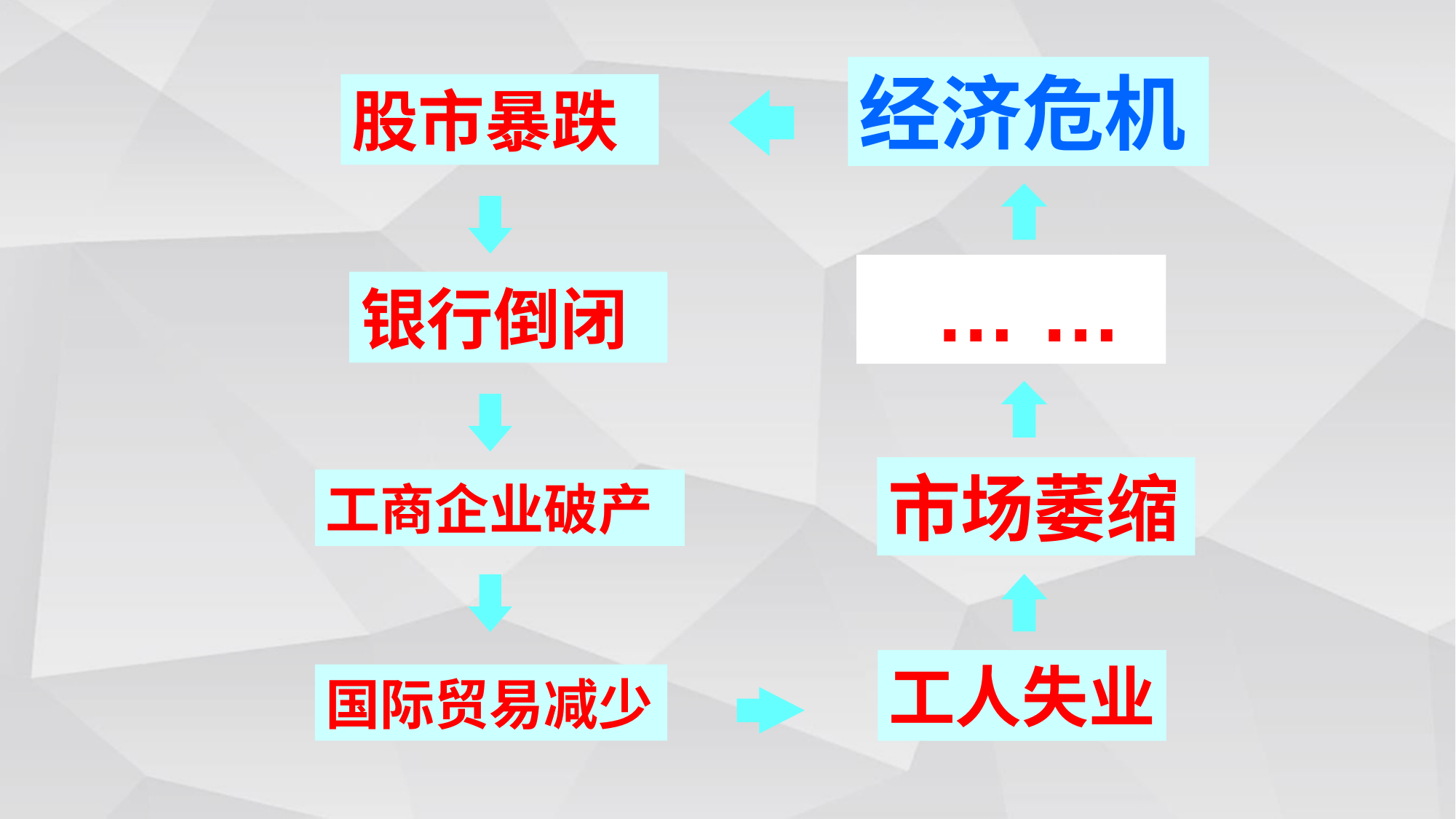

经济危机
股市暴跌

   … …
银行倒闭

市场萎缩
工商企业破产

工人失业
国际贸易减少